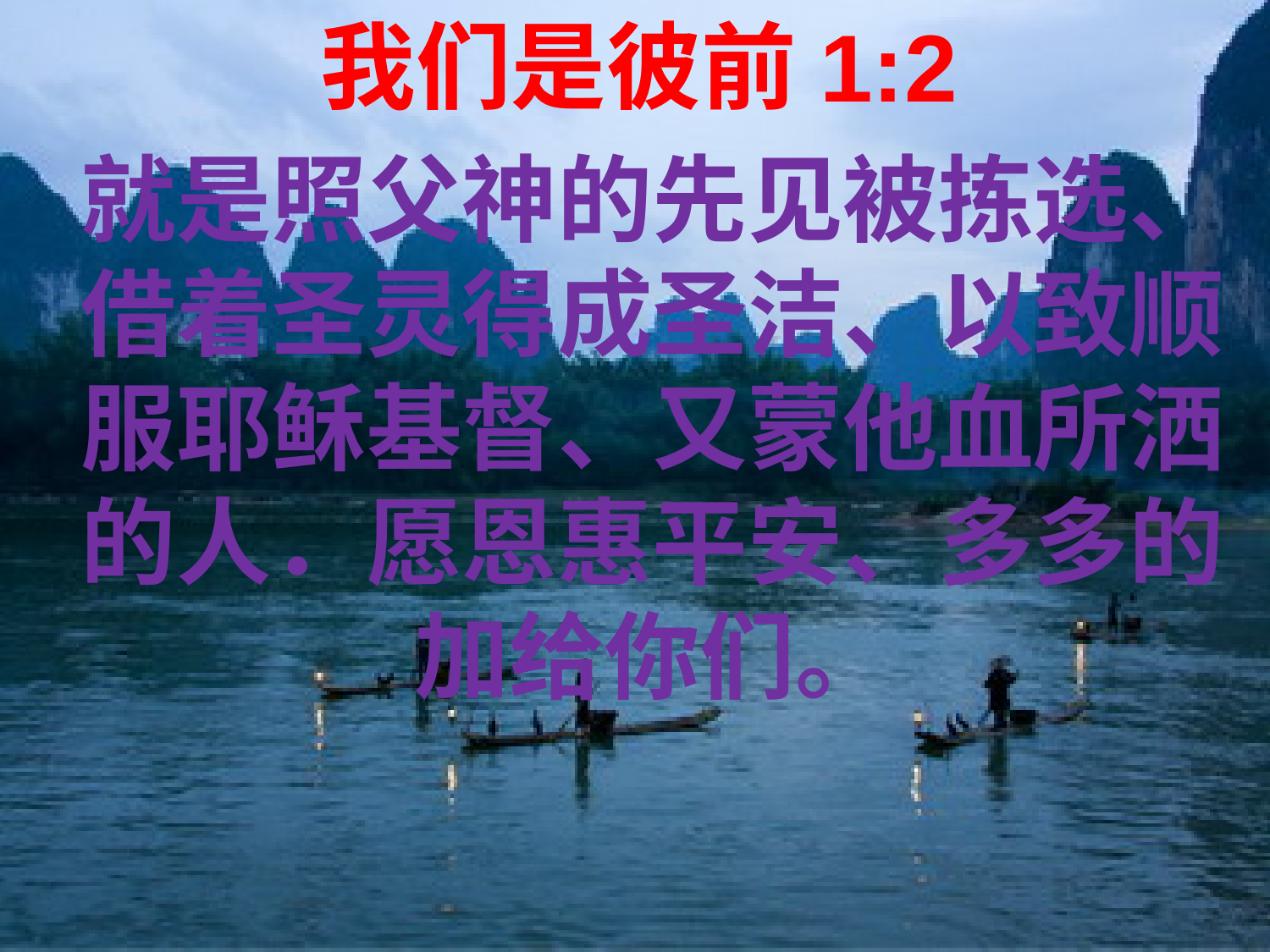

我们是彼前1:2
就是照父神的先见被拣选、借着圣灵得成圣洁、以致顺服耶稣基督、又蒙他血所洒的人．愿恩惠平安、多多的加给你们。